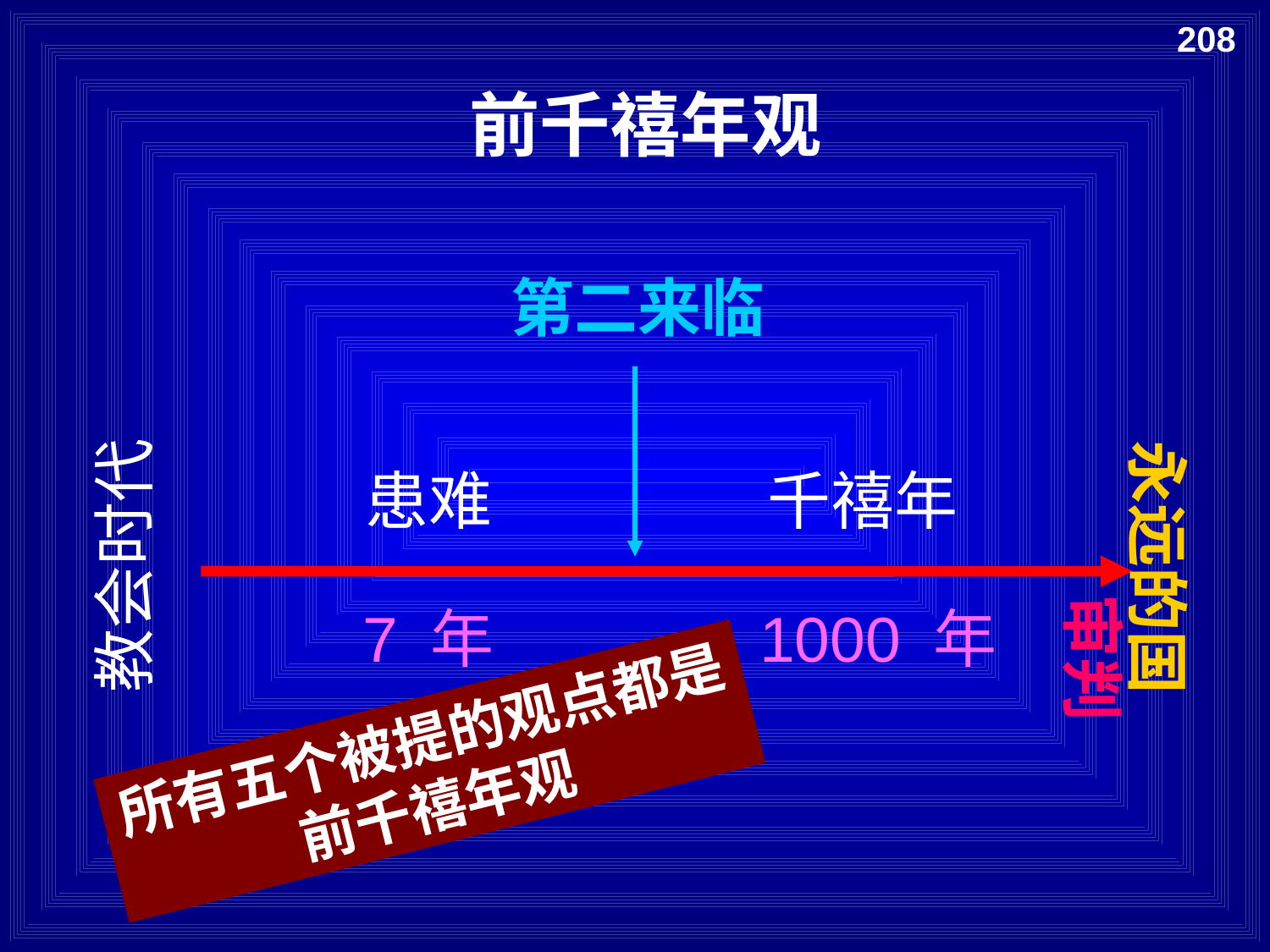

208
前千禧年观
第二来临

患难
千禧年
教会时代
永远的国

7 年
1000 年
所有五个被提的观点都是前千禧年观
审判